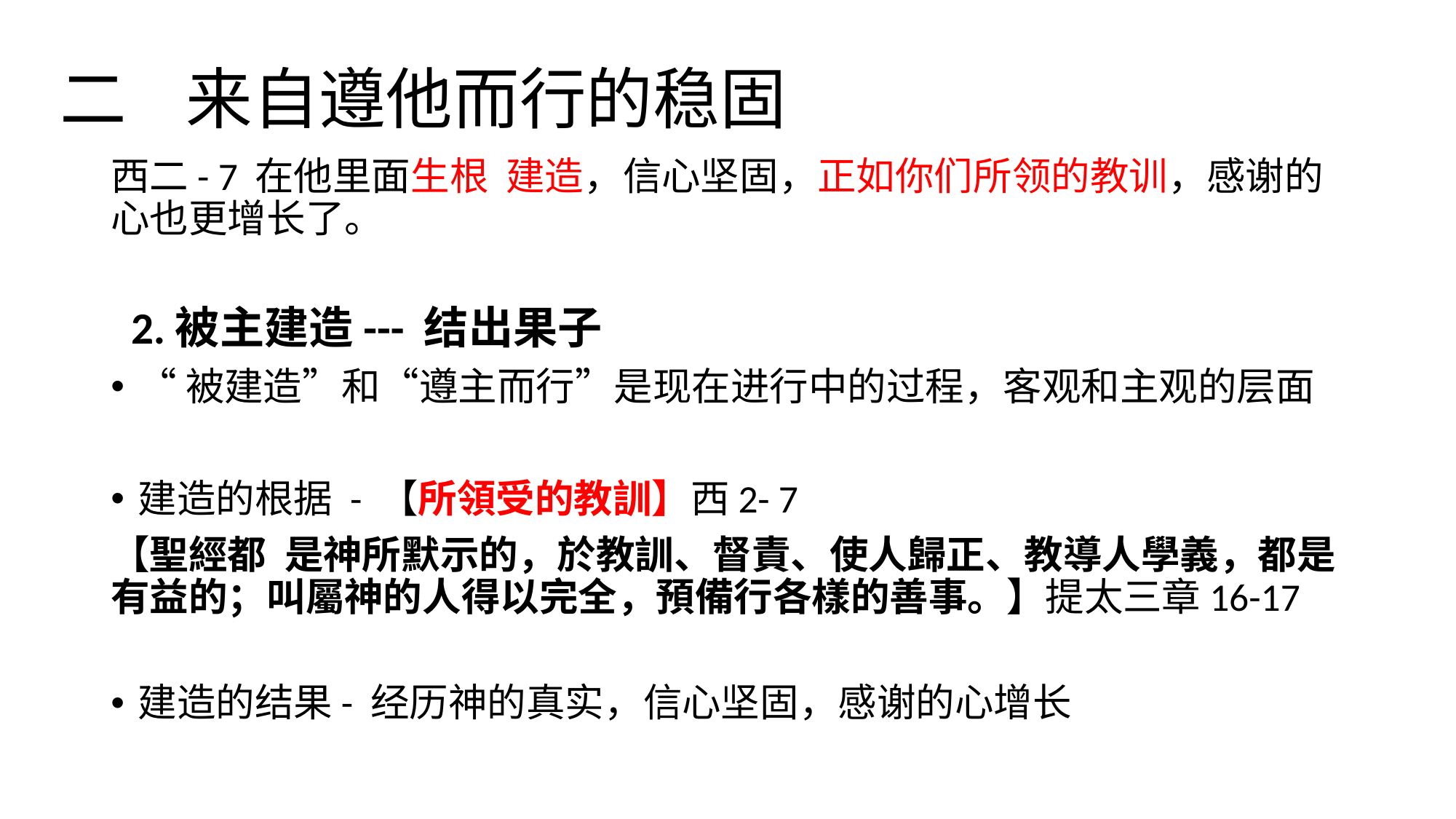

# 二    来自遵他而行的稳固
西二- 7 在他里面生根  建造，信心坚固，正如你们所领的教训，感谢的心也更增长了。

  2.被主建造--- 结出果子
“被建造”和“遵主而行”是现在进行中的过程，客观和主观的层面

建造的根据 - 【所領受的教訓】西2- 7
【聖經都  是神所默示的，於教訓、督責、使人歸正、教導人學義，都是有益的；叫屬神的人得以完全，預備行各樣的善事。】提太三章16-17

建造的结果- 经历神的真实，信心坚固，感谢的心增长